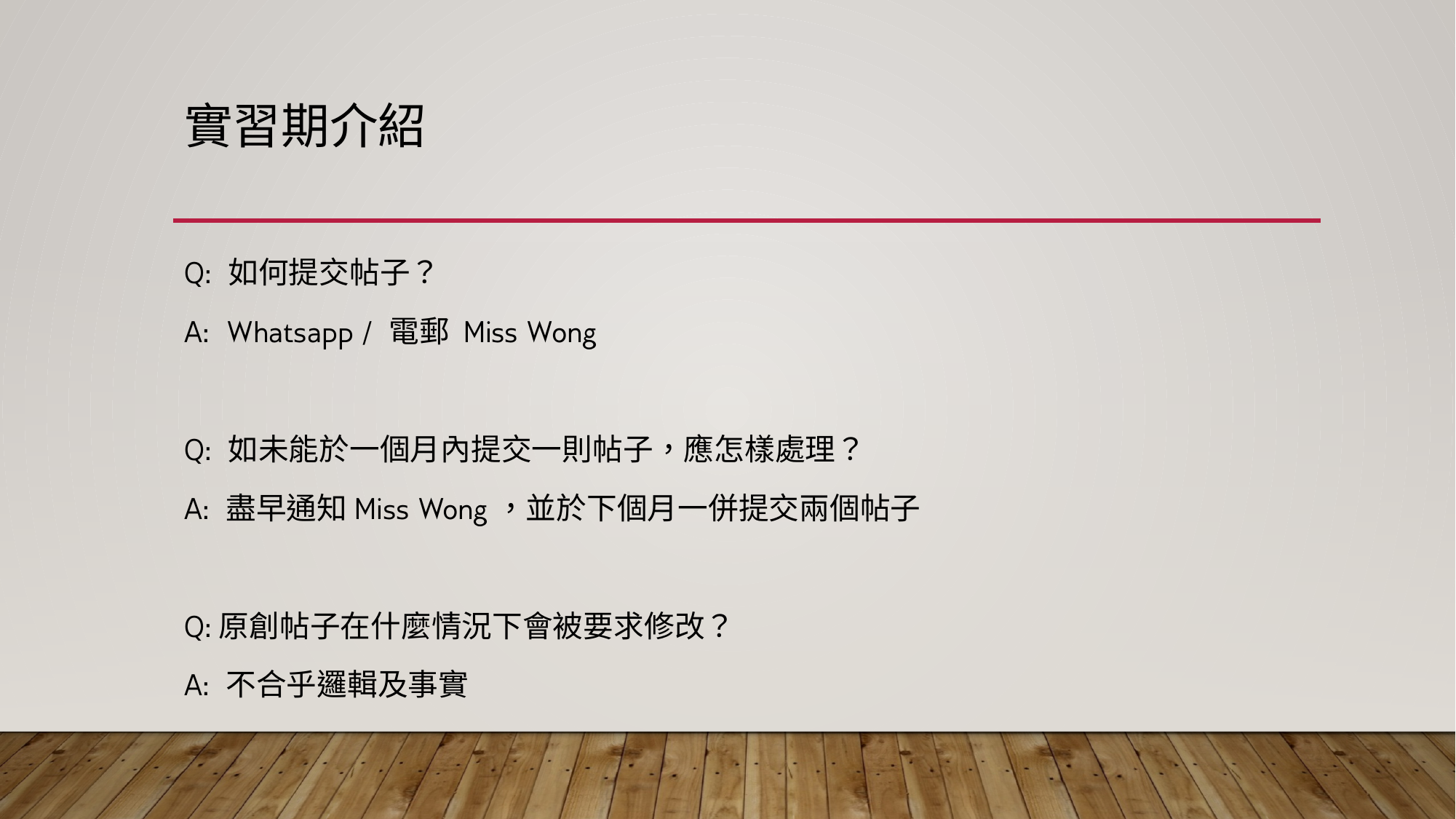

# 實習期介紹
Q: 如何提交帖子？
A:  Whatsapp / 電郵 Miss Wong

Q: 如未能於一個月內提交一則帖子，應怎樣處理？
A: 盡早通知Miss Wong，並於下個月一併提交兩個帖子

Q:原創帖子在什麼情況下會被要求修改？
A: 不合乎邏輯及事實